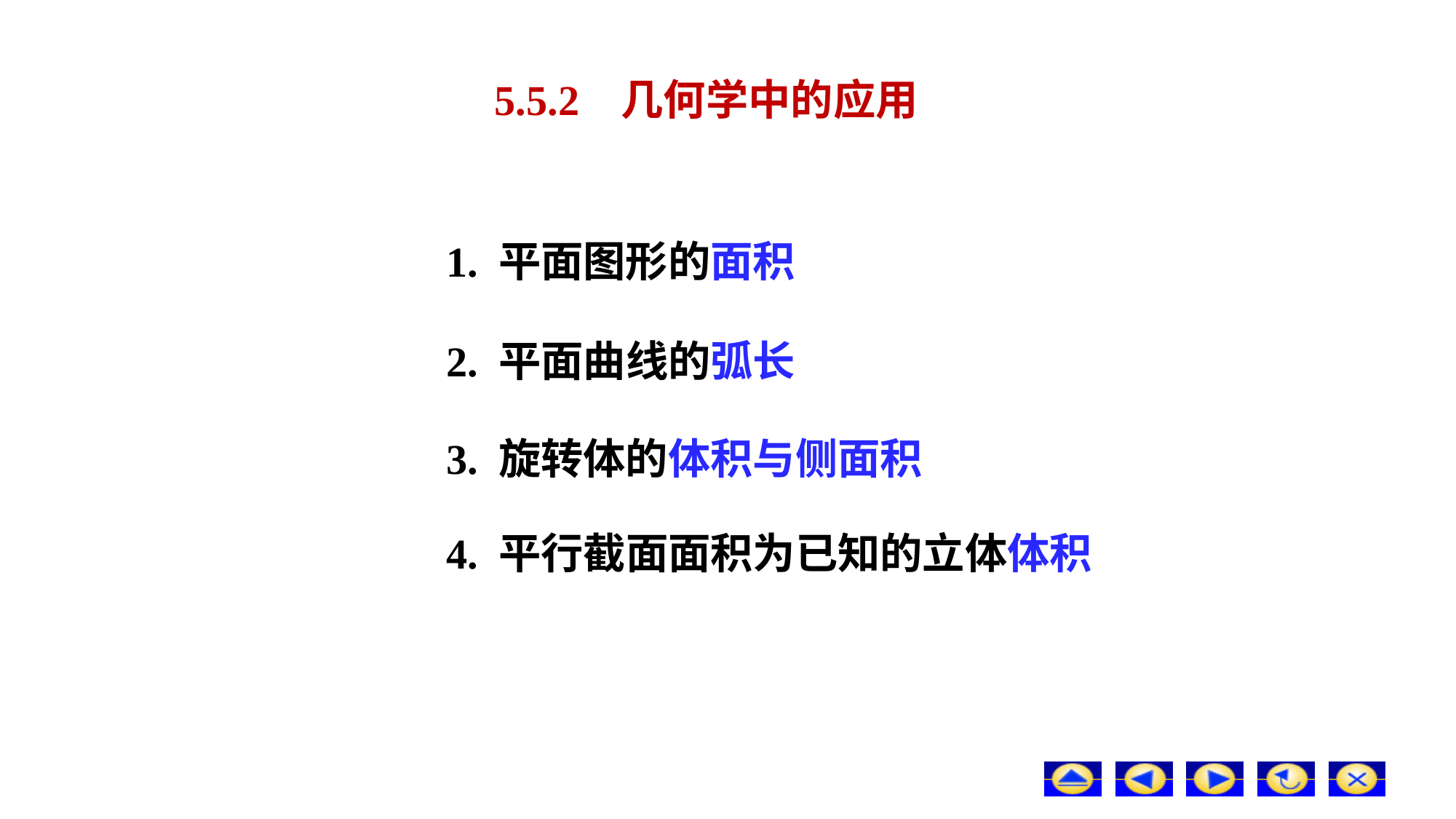

5.5.2   几何学中的应用
1. 平面图形的面积

2. 平面曲线的弧长
3. 旋转体的体积与侧面积
4. 平行截面面积为已知的立体体积